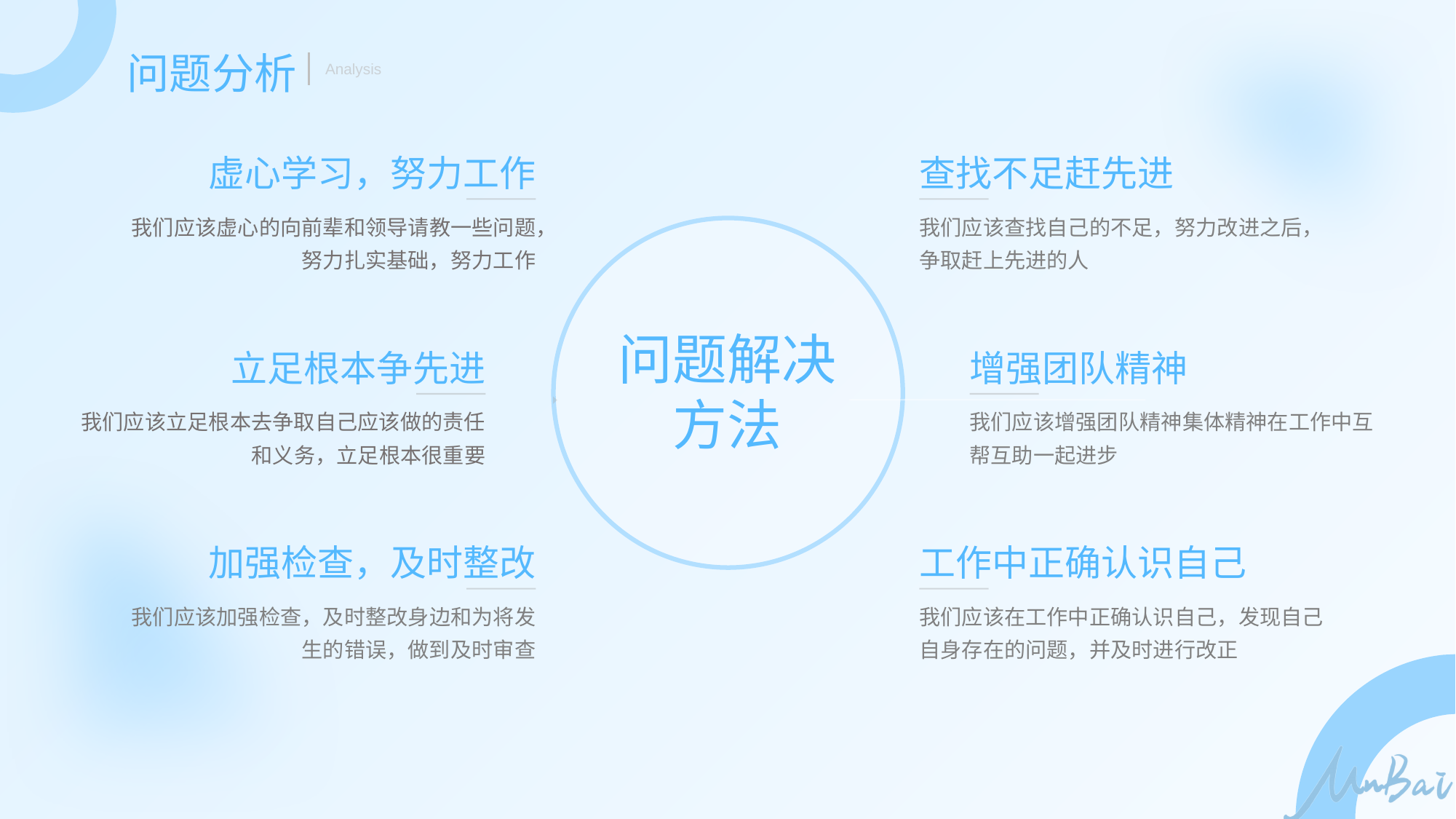

问题分析
Analysis
虚心学习，努力工作
查找不足赶先进
我们应该虚心的向前辈和领导请教一些问题，努力扎实基础，努力工作
我们应该查找自己的不足，努力改进之后，争取赶上先进的人

问题解决方法
立足根本争先进
增强团队精神

我们应该立足根本去争取自己应该做的责任和义务，立足根本很重要
我们应该增强团队精神集体精神在工作中互帮互助一起进步
加强检查，及时整改
工作中正确认识自己
我们应该加强检查，及时整改身边和为将发生的错误，做到及时审查
我们应该在工作中正确认识自己，发现自己自身存在的问题，并及时进行改正